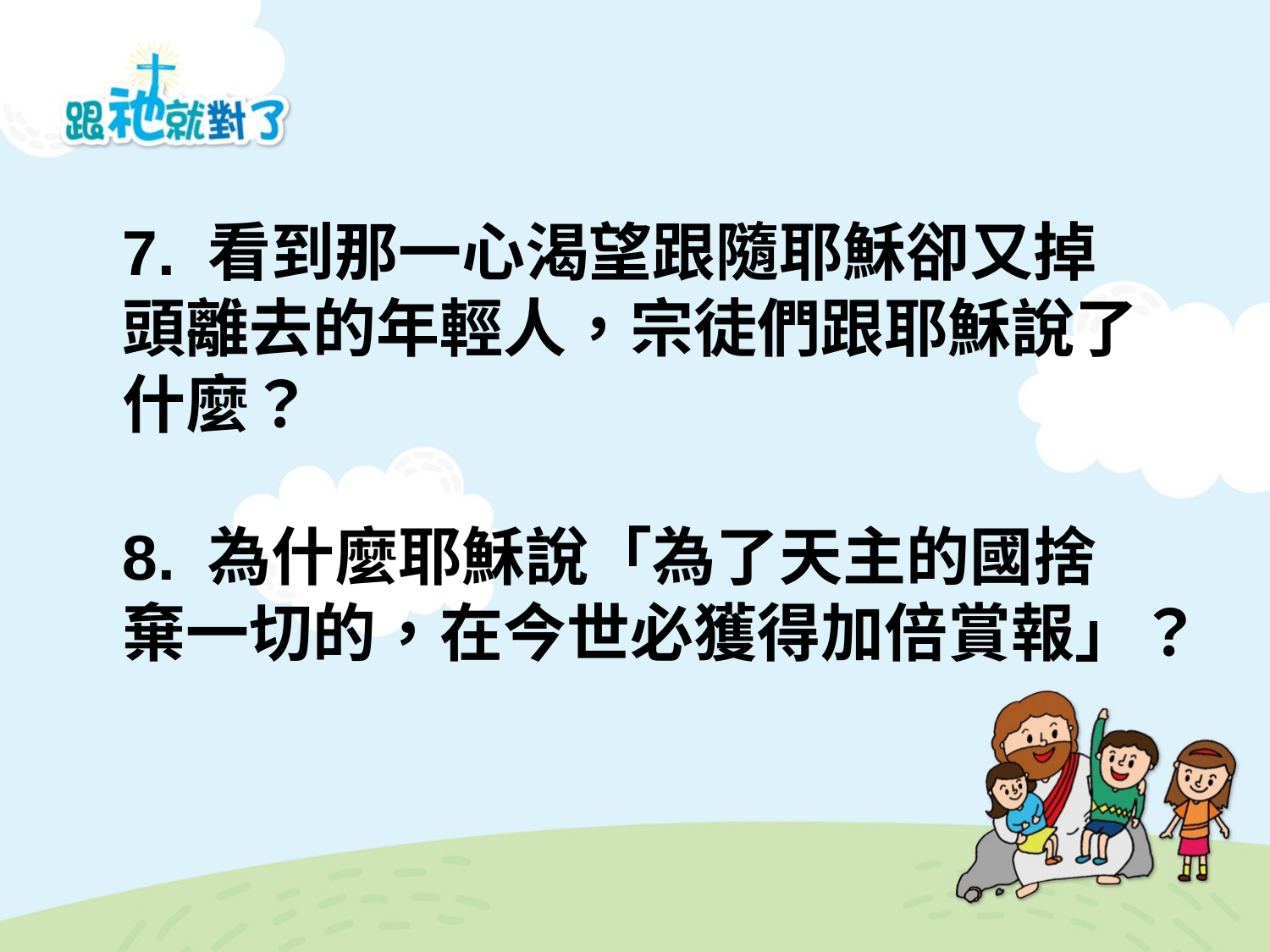

7. 看到那一心渴望跟隨耶穌卻又掉頭離去的年輕人，宗徒們跟耶穌說了什麼？

8. 為什麼耶穌說「為了天主的國捨棄一切的，在今世必獲得加倍賞報」？